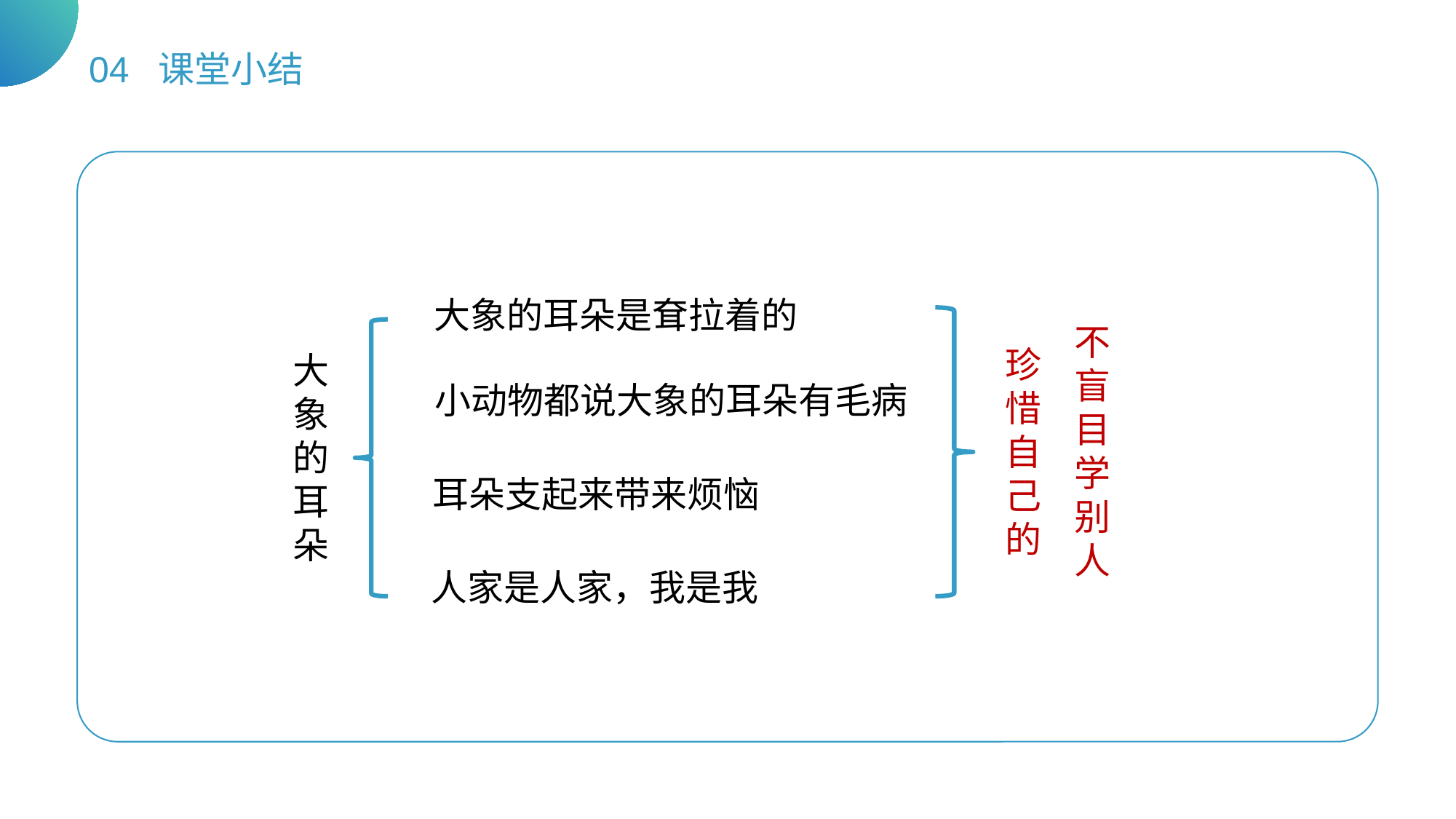

04  课堂小结
大象的耳朵是耷拉着的

不盲目学别人

珍惜自己的
大象的耳朵
小动物都说大象的耳朵有毛病
耳朵支起来带来烦恼
人家是人家，我是我